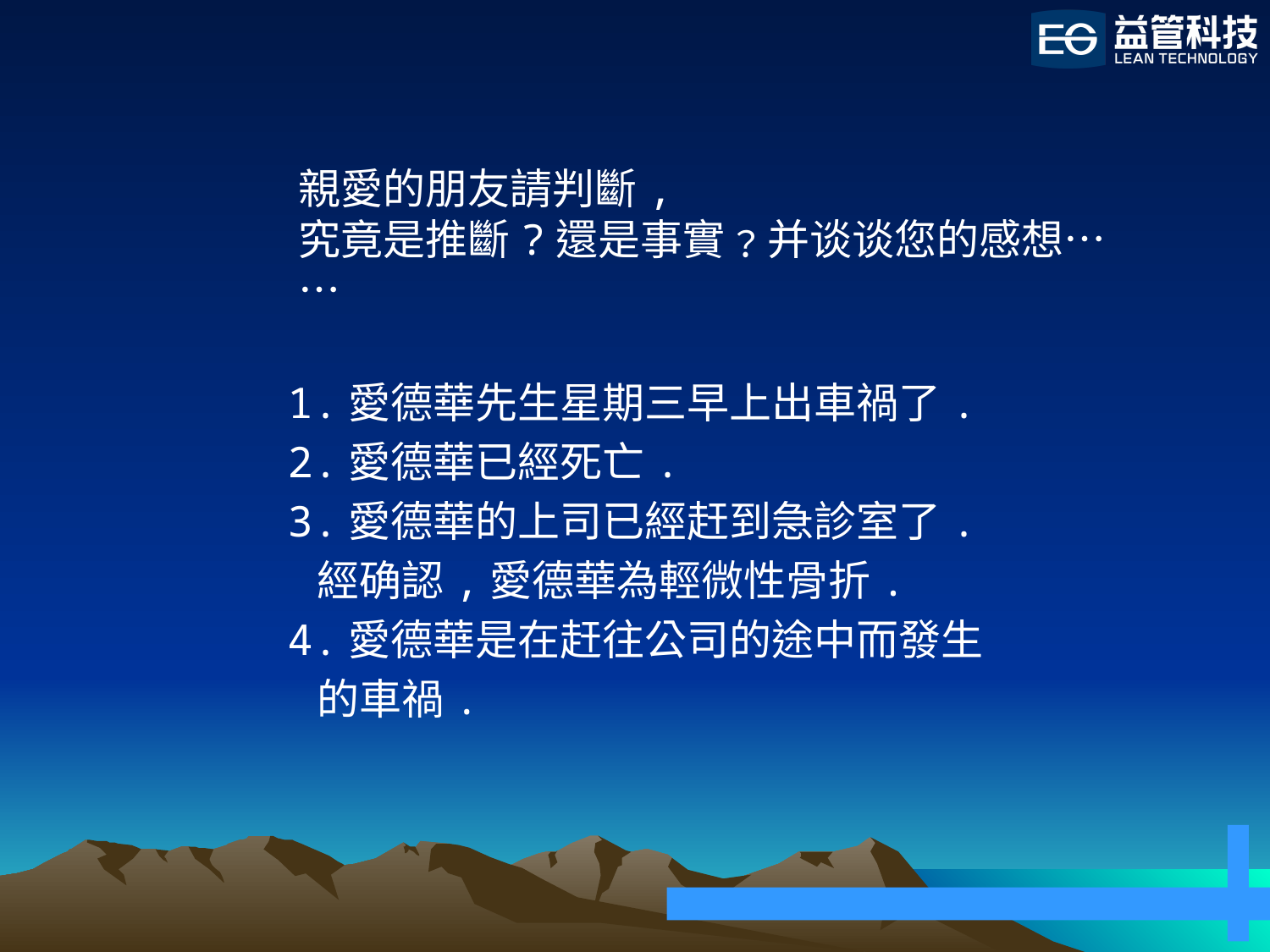

親愛的朋友請判斷,
究竟是推斷?還是事實﹖并谈谈您的感想……
1.愛德華先生星期三早上出車禍了.
2.愛德華已經死亡.
3.愛德華的上司已經赶到急診室了.
  經确認,愛德華為輕微性骨折.
4.愛德華是在赶往公司的途中而發生
  的車禍.